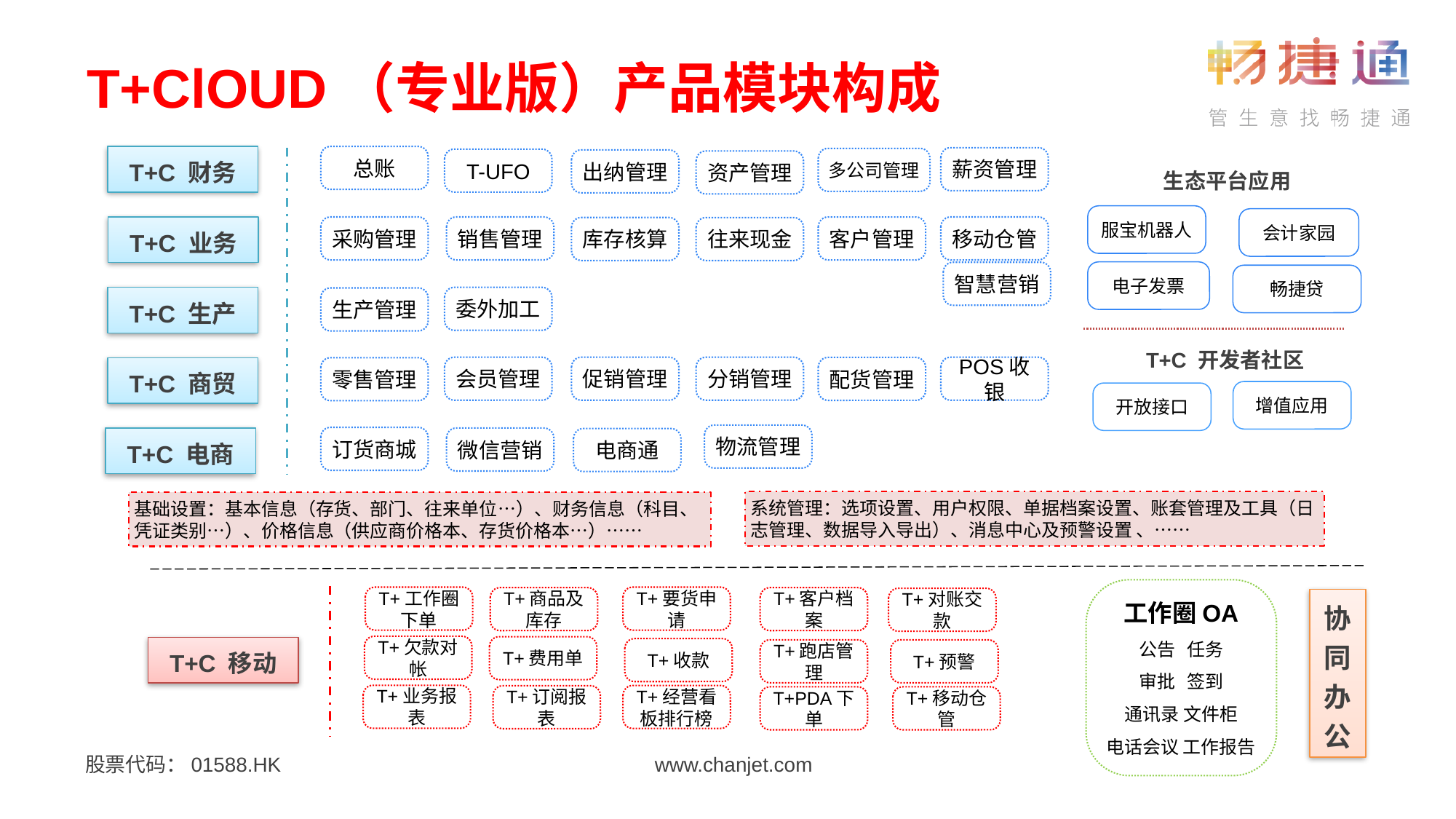

T+ClOUD（专业版）产品模块构成
T+C 财务
总账
多公司管理
T-UFO
出纳管理
资产管理
T+C 业务
销售管理
移动仓管
采购管理
客户管理
库存核算
往来现金
T+C 生产
委外加工
生产管理
会员管理
促销管理
分销管理
POS收银
配货管理
T+C 商贸
零售管理
订货商城
T+C 电商
微信营销
电商通
薪资管理
生态平台应用
服宝机器人
会计家园
电子发票
畅捷贷

T+C 开发者社区
增值应用
开放接口
智慧营销
物流管理
系统管理：选项设置、用户权限、单据档案设置、账套管理及工具（日志管理、数据导入导出）、消息中心及预警设置 、……
基础设置：基本信息（存货、部门、往来单位…）、财务信息（科目、凭证类别…）、价格信息（供应商价格本、存货价格本…）……
工作圈OA
公告   任务
审批   签到
通讯录 文件柜
电话会议 工作报告
协同办公
T+工作圈下单
T+要货申请
T+商品及库存
T+客户档案
T+对账交款
T+欠款对帐
T+费用单
T+C 移动
T+收款
T+跑店管理
T+预警
T+业务报表
T+经营看板排行榜
T+订阅报表
T+PDA下单
T+移动仓管